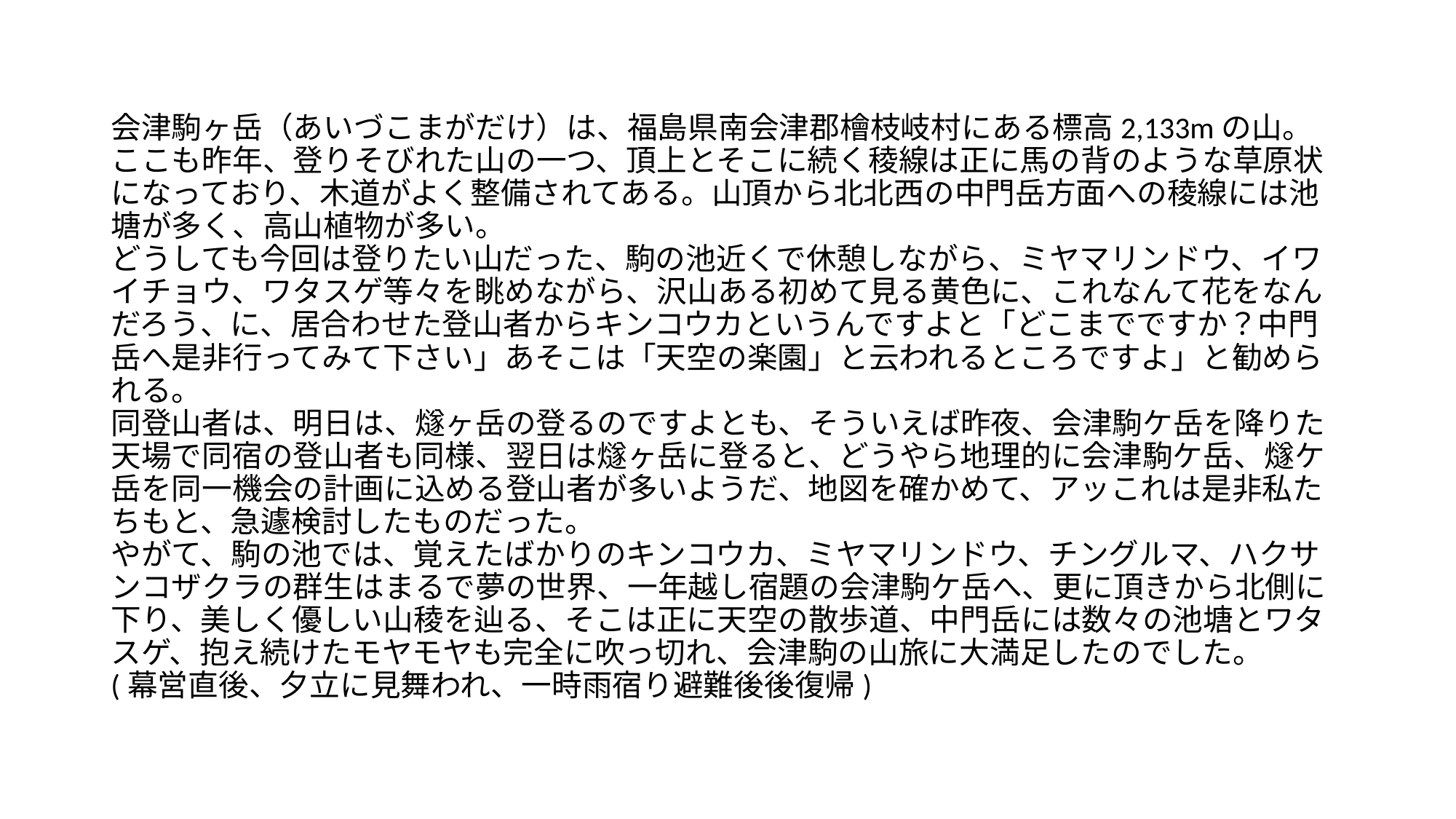

# 会津駒ヶ岳（あいづこまがだけ）は、福島県南会津郡檜枝岐村にある標高2,133mの山。
ここも昨年、登りそびれた山の一つ、頂上とそこに続く稜線は正に馬の背のような草原状になっており、木道がよく整備されてある。山頂から北北西の中門岳方面への稜線には池塘が多く、高山植物が多い。
どうしても今回は登りたい山だった、駒の池近くで休憩しながら、ミヤマリンドウ、イワイチョウ、ワタスゲ等々を眺めながら、沢山ある初めて見る黄色に、これなんて花をなんだろう、に、居合わせた登山者からキンコウカというんですよと「どこまでですか？中門岳へ是非行ってみて下さい」あそこは「天空の楽園」と云われるところですよ」と勧められる。
同登山者は、明日は、燧ヶ岳の登るのですよとも、そういえば昨夜、会津駒ケ岳を降りた天場で同宿の登山者も同様、翌日は燧ヶ岳に登ると、どうやら地理的に会津駒ケ岳、燧ケ岳を同一機会の計画に込める登山者が多いようだ、地図を確かめて、アッこれは是非私たちもと、急遽検討したものだった。
やがて、駒の池では、覚えたばかりのキンコウカ、ミヤマリンドウ、チングルマ、ハクサンコザクラの群生はまるで夢の世界、一年越し宿題の会津駒ケ岳へ、更に頂きから北側に下り、美しく優しい山稜を辿る、そこは正に天空の散歩道、中門岳には数々の池塘とワタスゲ、抱え続けたモヤモヤも完全に吹っ切れ、会津駒の山旅に大満足したのでした。
(幕営直後、夕立に見舞われ、一時雨宿り避難後後復帰)